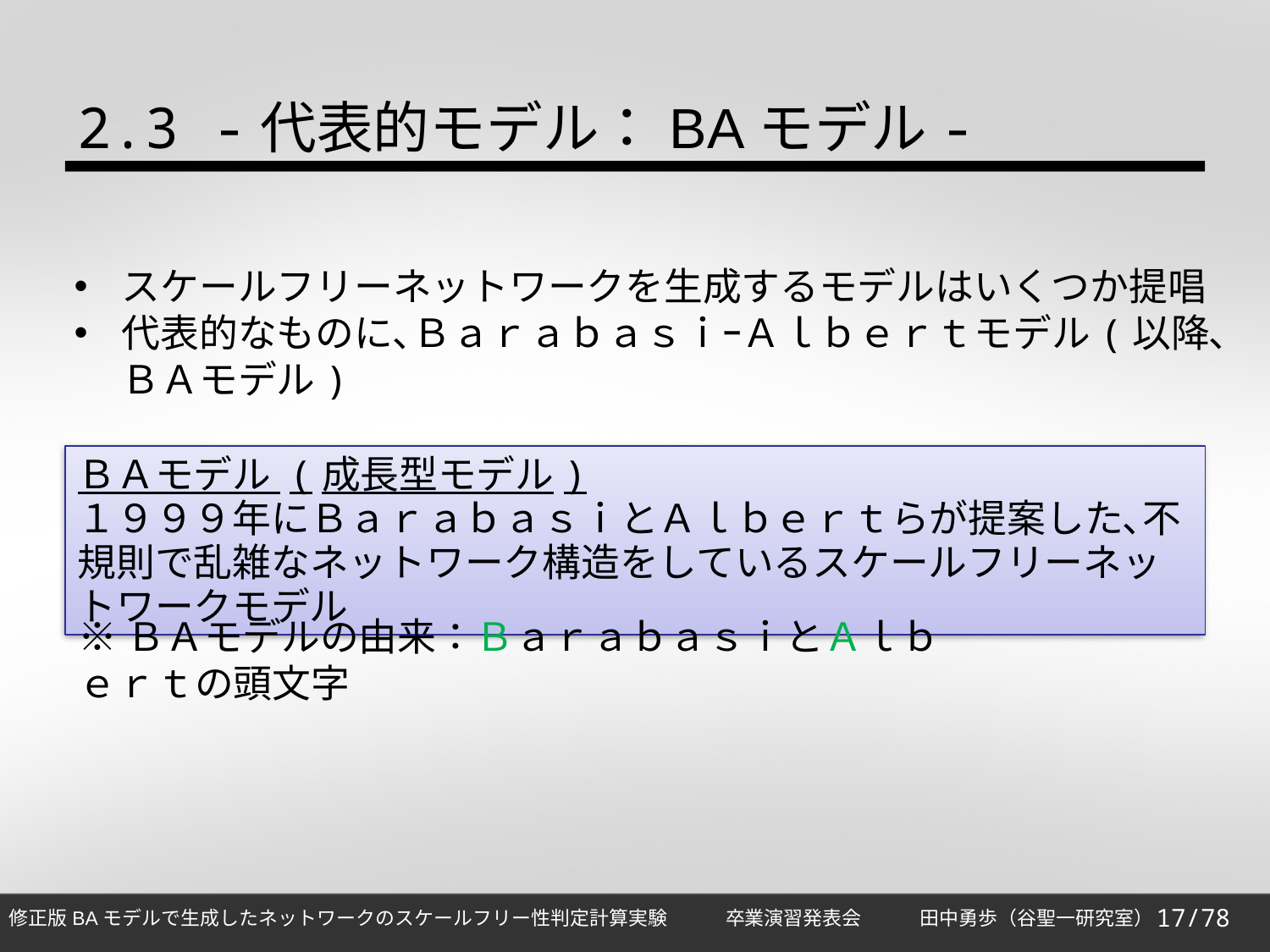

2.3 -代表的モデル：BAモデル-
スケールフリーネットワークを生成するモデルはいくつか提唱
代表的なものに､ＢａｒａｂａｓｉｰＡｌｂｅｒｔモデル(以降､ＢＡモデル)
ＢＡモデル (成長型モデル)
１９９９年にＢａｒａｂａｓｉとＡｌｂｅｒｔらが提案した､不規則で乱雑なネットワーク構造をしているスケールフリーネットワークモデル
※ＢＡモデルの由来：ＢａｒａｂａｓｉとＡｌｂｅｒｔの頭文字
17/78
修正版BAモデルで生成したネットワークのスケールフリー性判定計算実験　　　卒業演習発表会　　　田中勇歩（谷聖一研究室）